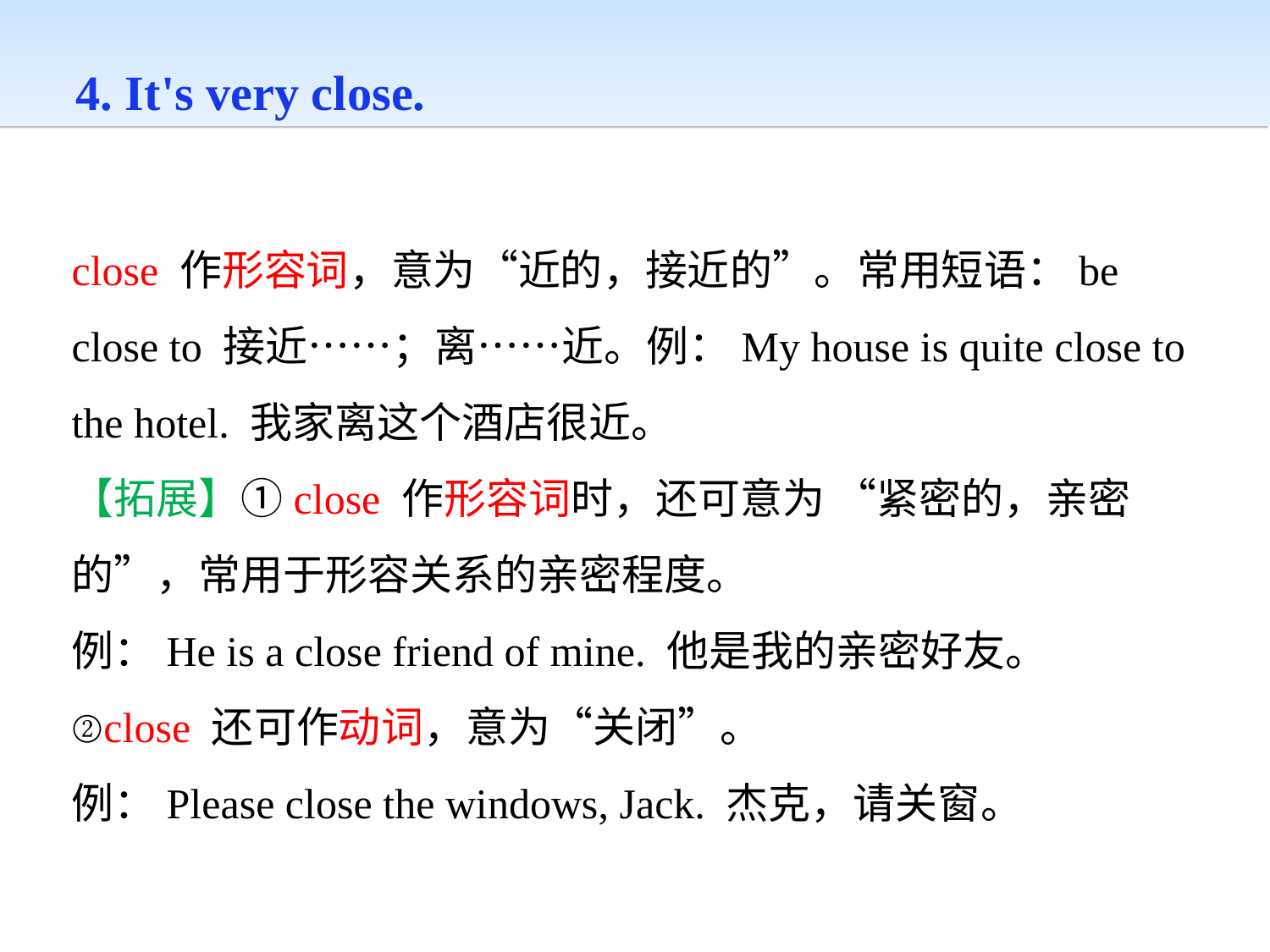

4. It's very close.
close 作形容词，意为“近的，接近的”。常用短语：be close to 接近……；离……近。例：My house is quite close to the hotel. 我家离这个酒店很近。
【拓展】①close 作形容词时，还可意为 “紧密的，亲密的”，常用于形容关系的亲密程度。
例：He is a close friend of mine. 他是我的亲密好友。
②close 还可作动词，意为“关闭”。
例：Please close the windows, Jack. 杰克，请关窗。